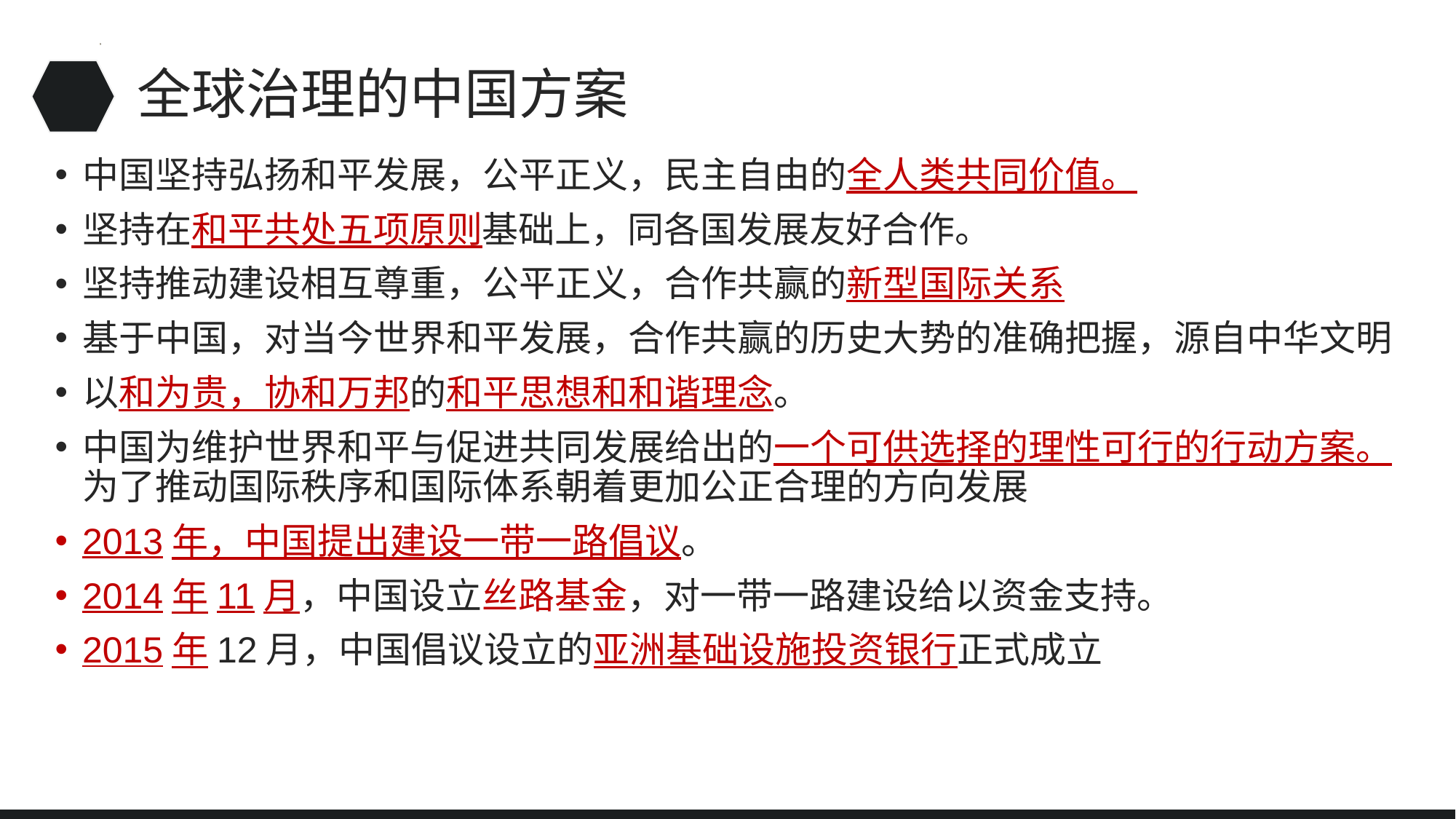

# 全球治理的中国方案
中国坚持弘扬和平发展，公平正义，民主自由的全人类共同价值。
坚持在和平共处五项原则基础上，同各国发展友好合作。
坚持推动建设相互尊重，公平正义，合作共赢的新型国际关系
基于中国，对当今世界和平发展，合作共赢的历史大势的准确把握，源自中华文明
以和为贵，协和万邦的和平思想和和谐理念。
中国为维护世界和平与促进共同发展给出的一个可供选择的理性可行的行动方案。为了推动国际秩序和国际体系朝着更加公正合理的方向发展
2013年，中国提出建设一带一路倡议。
2014年11月，中国设立丝路基金，对一带一路建设给以资金支持。
2015年12月，中国倡议设立的亚洲基础设施投资银行正式成立